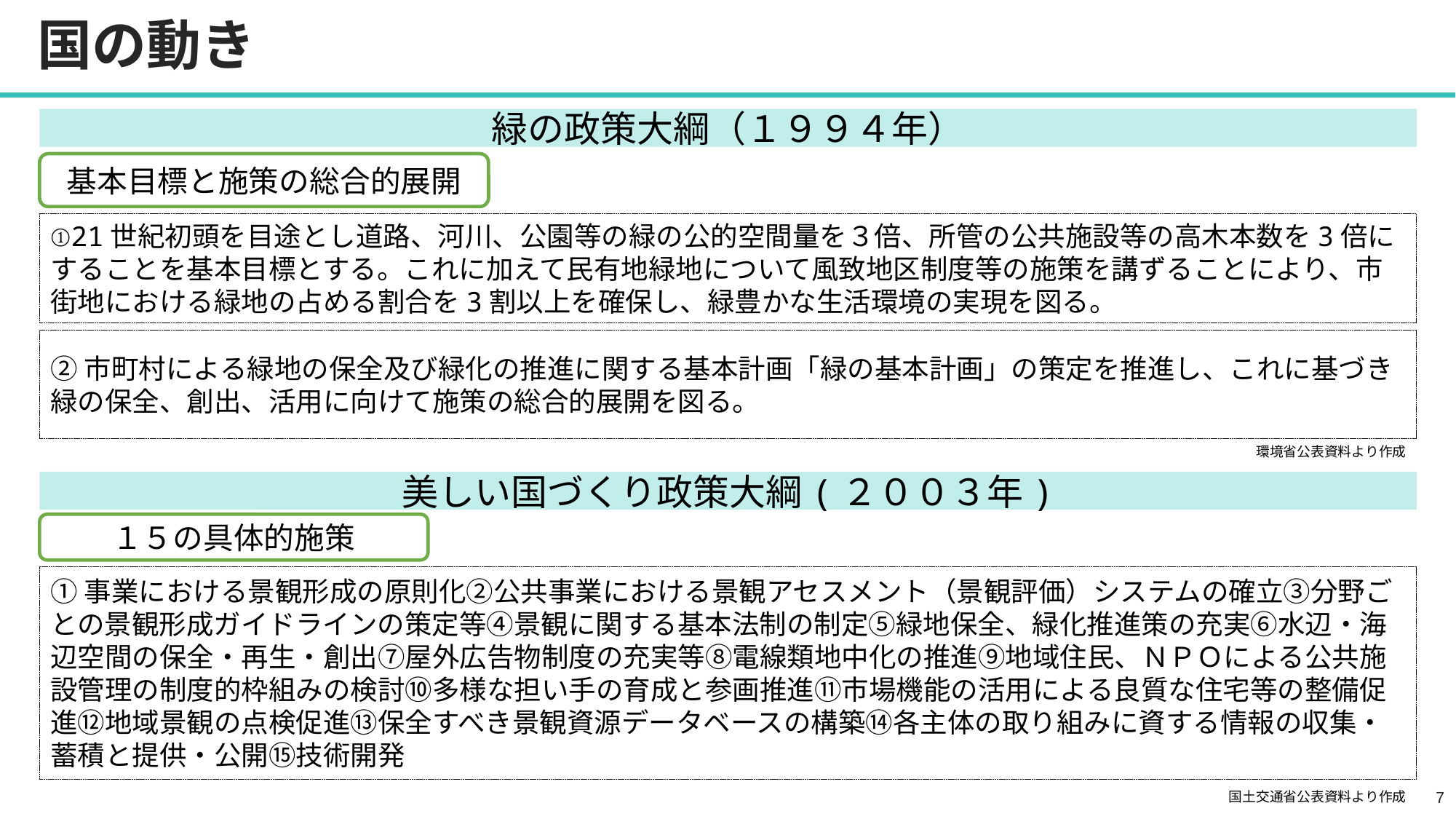

国の動き
緑の政策大綱（１９９４年）
基本目標と施策の総合的展開
①21世紀初頭を目途とし道路、河川、公園等の緑の公的空間量を３倍、所管の公共施設等の高木本数を3倍にすることを基本目標とする。これに加えて民有地緑地について風致地区制度等の施策を講ずることにより、市街地における緑地の占める割合を3割以上を確保し、緑豊かな生活環境の実現を図る。
②市町村による緑地の保全及び緑化の推進に関する基本計画「緑の基本計画」の策定を推進し、これに基づき緑の保全、創出、活用に向けて施策の総合的展開を図る。
環境省公表資料より作成
美しい国づくり政策大綱(２００３年)
１５の具体的施策
①事業における景観形成の原則化②公共事業における景観アセスメント（景観評価）システムの確立③分野ごとの景観形成ガイドラインの策定等④景観に関する基本法制の制定⑤緑地保全、緑化推進策の充実⑥水辺・海辺空間の保全・再生・創出⑦屋外広告物制度の充実等⑧電線類地中化の推進⑨地域住民、ＮＰＯによる公共施設管理の制度的枠組みの検討⑩多様な担い手の育成と参画推進⑪市場機能の活用による良質な住宅等の整備促進⑫地域景観の点検促進⑬保全すべき景観資源データベースの構築⑭各主体の取り組みに資する情報の収集・蓄積と提供・公開⑮技術開発
7
国土交通省公表資料より作成